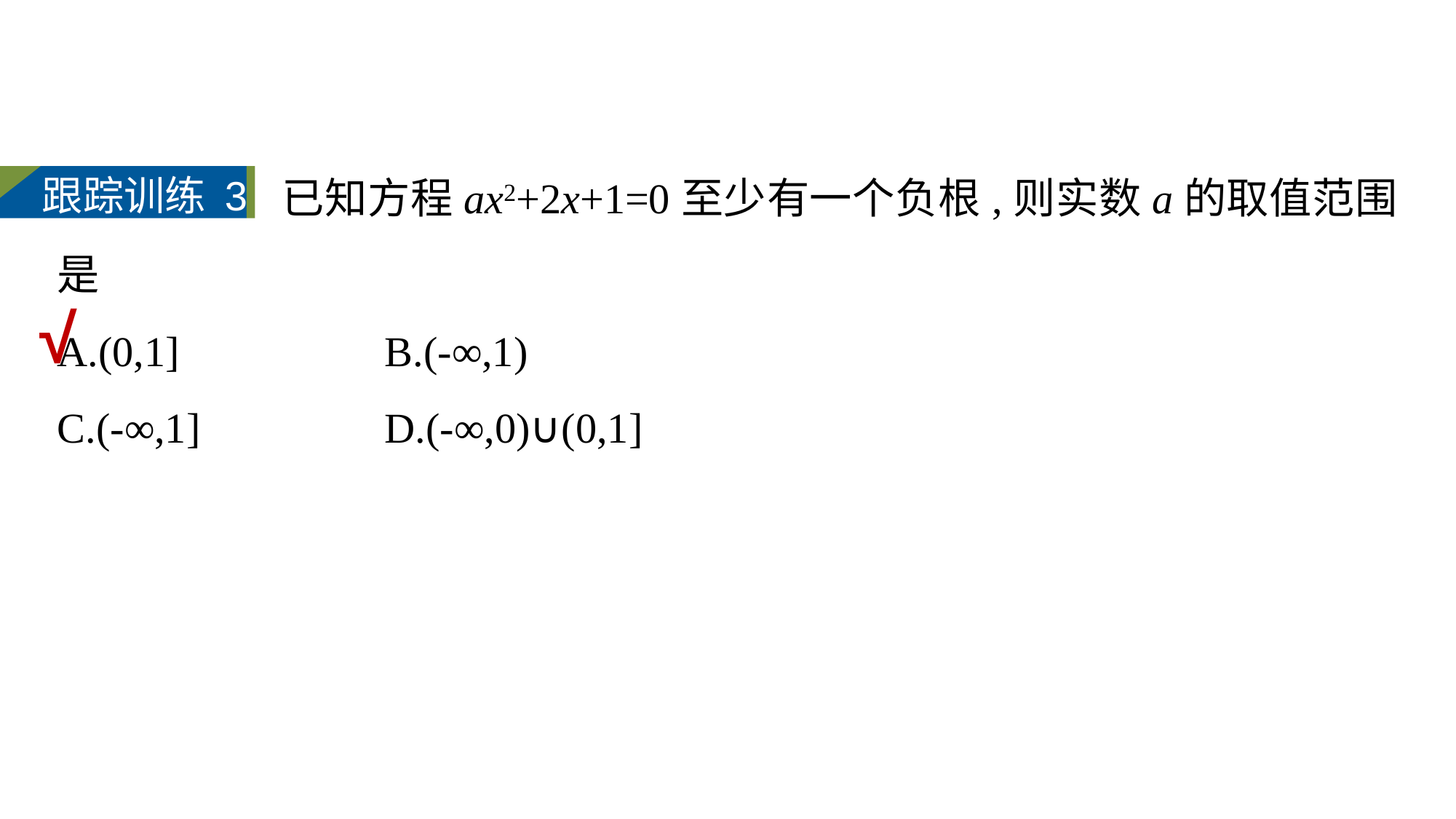

已知方程ax2+2x+1=0至少有一个负根,则实数a的取值范围是
A.(0,1]		B.(-∞,1)
C.(-∞,1]		D.(-∞,0)∪(0,1]
跟踪训练 3

√